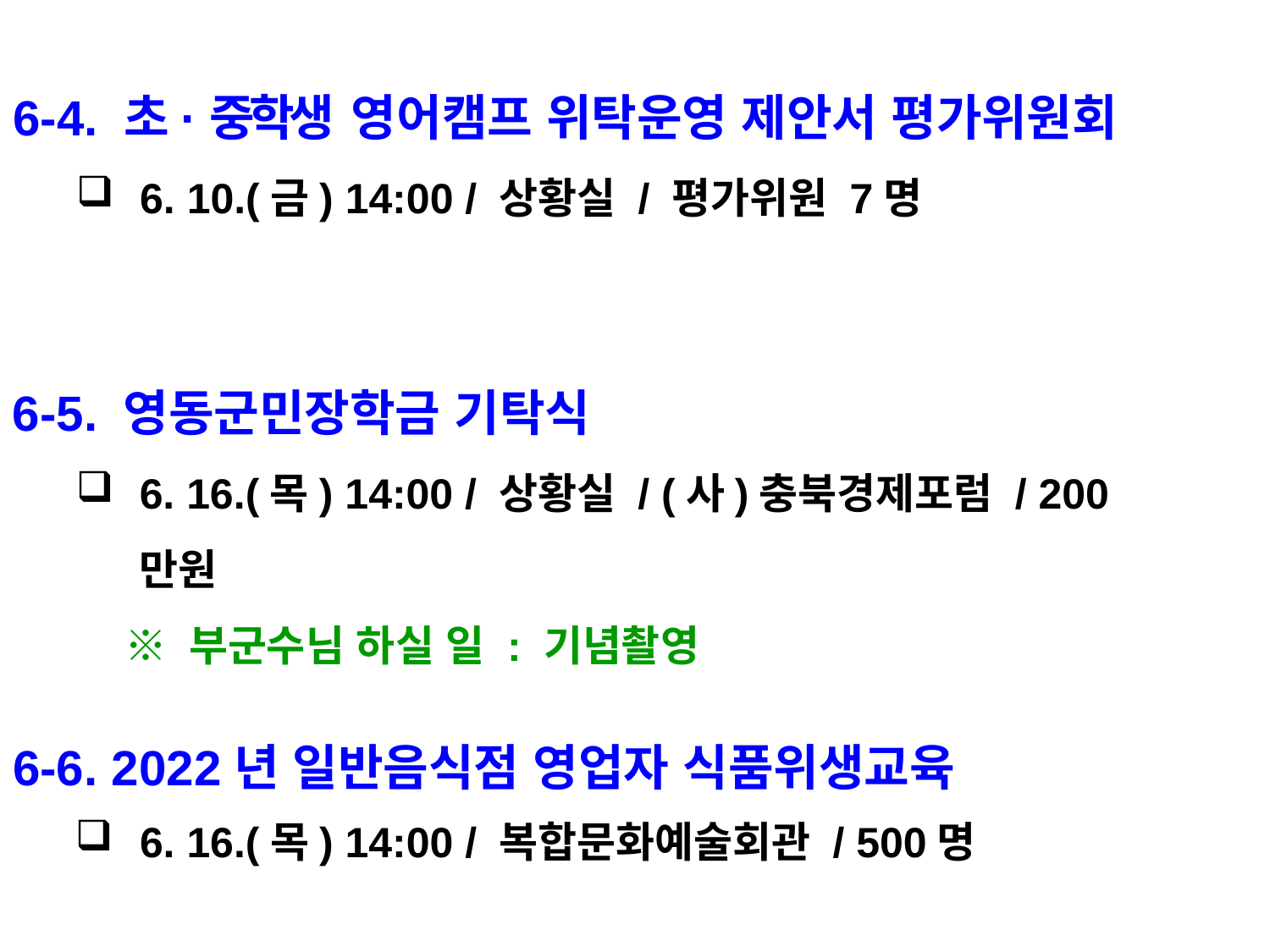

6-4. 초·중학생  영어캠프 위탁운영 제안서 평가위원회
6. 10.(금) 14:00 / 상황실 / 평가위원 7명
6-5. 영동군민장학금 기탁식
6. 16.(목) 14:00 / 상황실 / (사)충북경제포럼 / 200만원
     ※ 부군수님 하실 일 : 기념촬영
6-6. 2022년 일반음식점 영업자 식품위생교육
6. 16.(목) 14:00 / 복합문화예술회관 / 500명